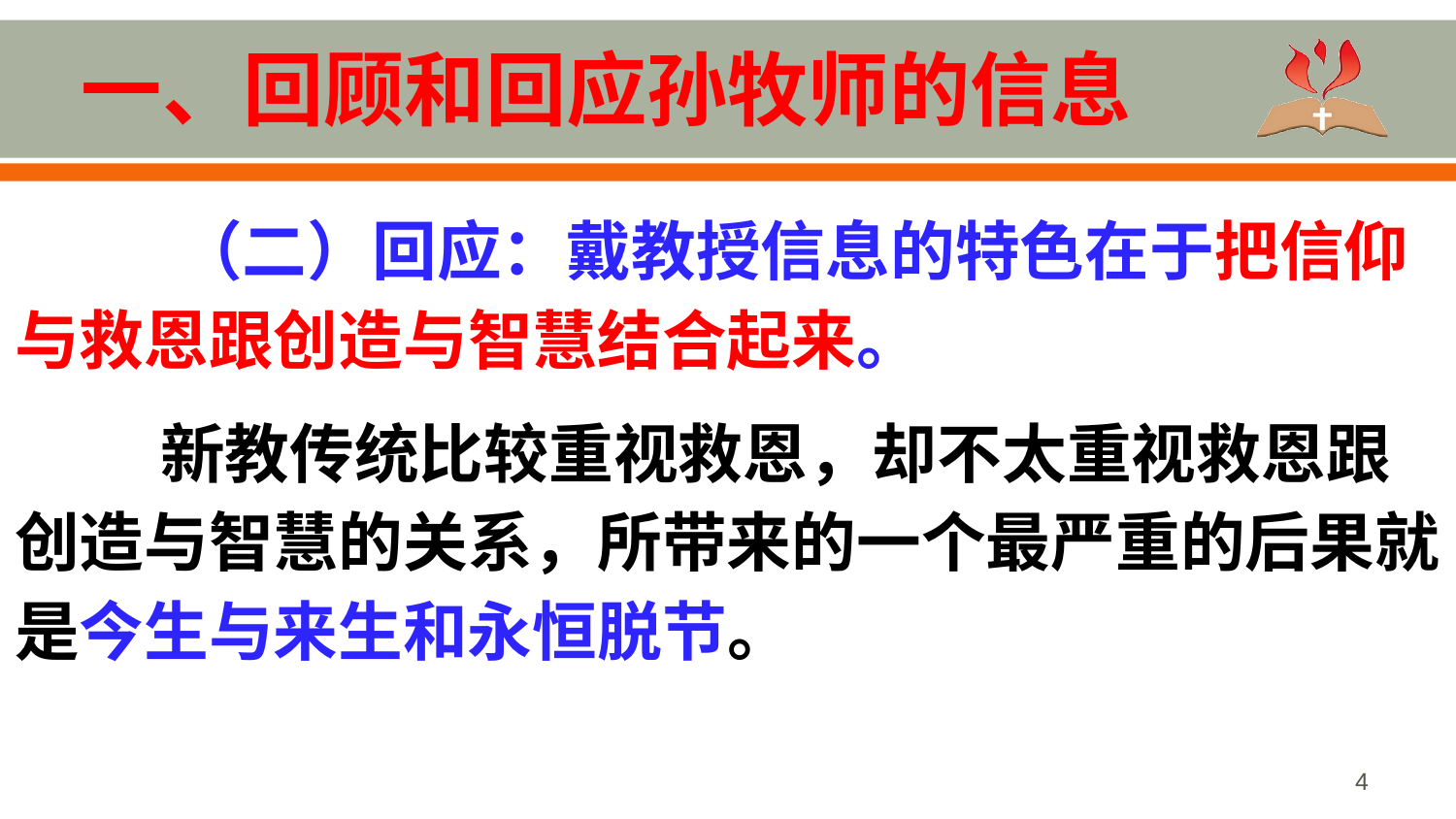

# 一、回顾和回应孙牧师的信息
          （二）回应：戴教授信息的特色在于把信仰与救恩跟创造与智慧结合起来。
	新教传统比较重视救恩，却不太重视救恩跟创造与智慧的关系，所带来的一个最严重的后果就是今生与来生和永恒脱节。

4